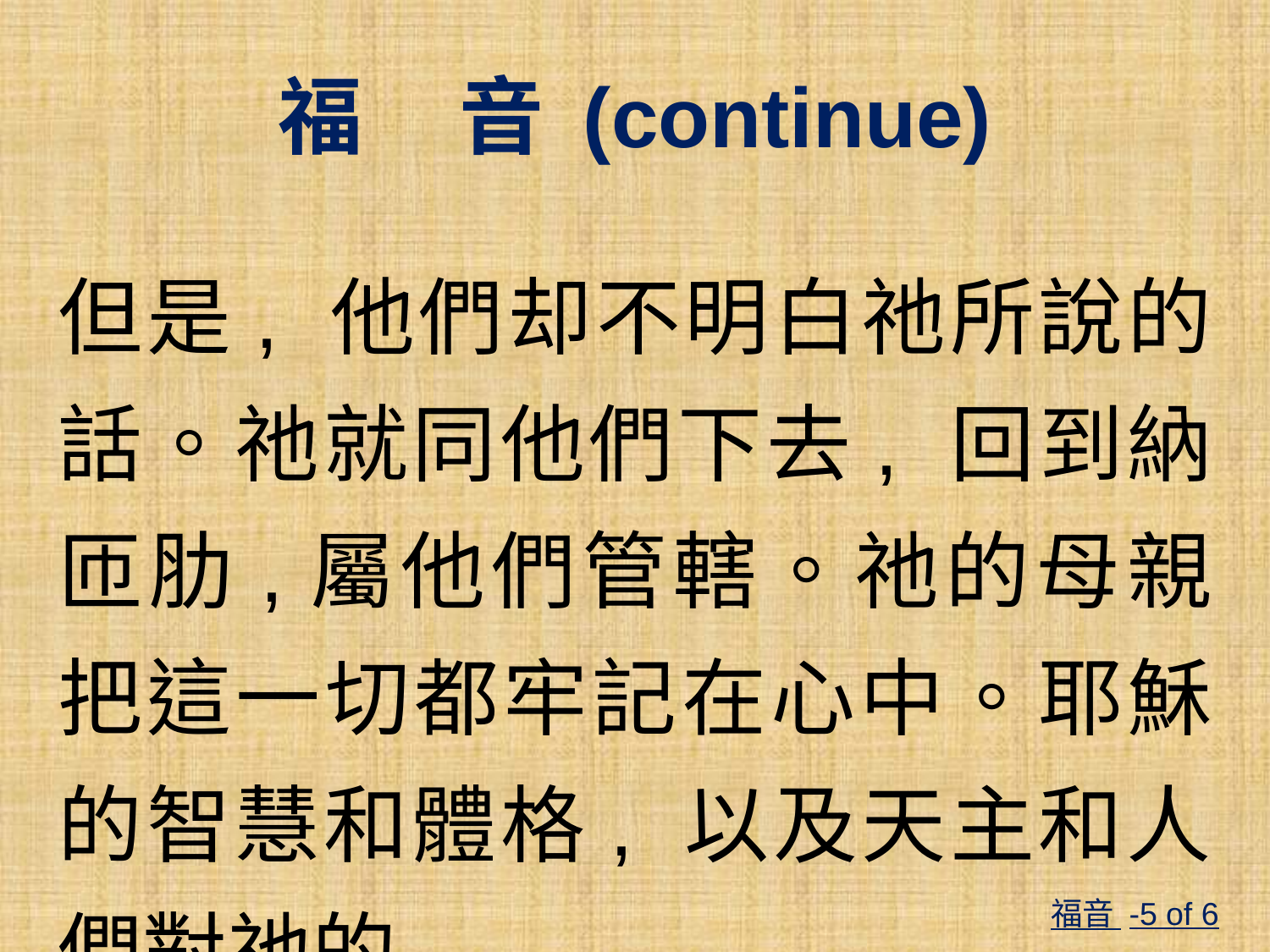

福     音 (continue)

但是, 他們却不明白祂所說的話。祂就同他們下去, 回到納匝肋,屬他們管轄。祂的母親把這一切都牢記在心中。耶穌的智慧和體格, 以及天主和人們對祂的
福音 -5 of 6